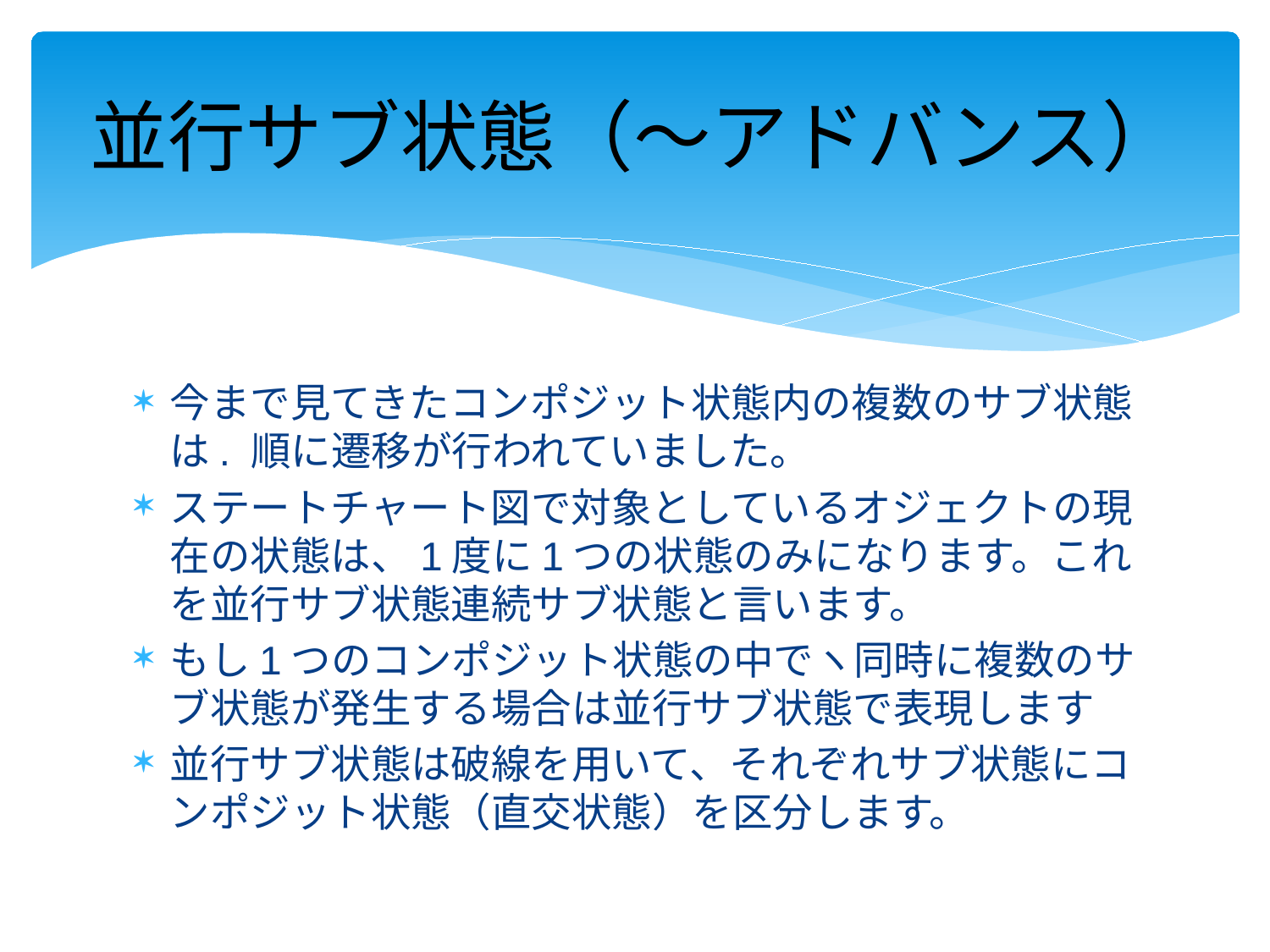

# 並行サブ状態（～アドバンス）
今まで見てきたコンポジット状態内の複数のサブ状態は. 順に遷移が行われていました。
ステートチャート図で対象としているオジェクトの現在の状態は、1度に1つの状態のみになります。これを並行サブ状態連続サブ状態と言います。
もし1つのコンポジット状態の中でヽ同時に複数のサブ状態が発生する場合は並行サブ状態で表現します
並行サブ状態は破線を用いて、それぞれサブ状態にコンポジット状態（直交状態）を区分します。